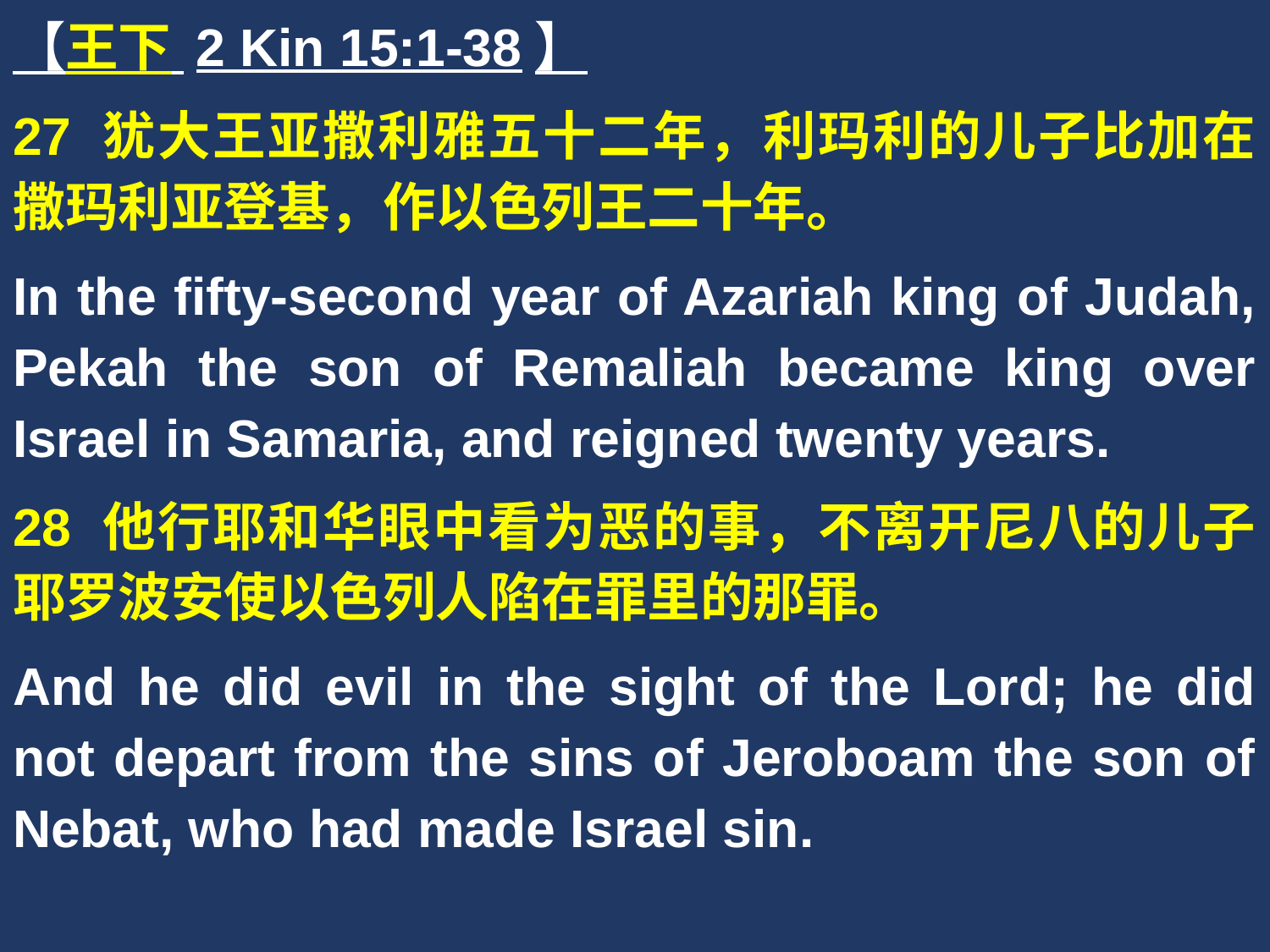

【王下 2 Kin 15:1-38】
27 犹大王亚撒利雅五十二年，利玛利的儿子比加在撒玛利亚登基，作以色列王二十年。
In the fifty-second year of Azariah king of Judah, Pekah the son of Remaliah became king over Israel in Samaria, and reigned twenty years.
28 他行耶和华眼中看为恶的事，不离开尼八的儿子耶罗波安使以色列人陷在罪里的那罪。
And he did evil in the sight of the Lord; he did not depart from the sins of Jeroboam the son of Nebat, who had made Israel sin.